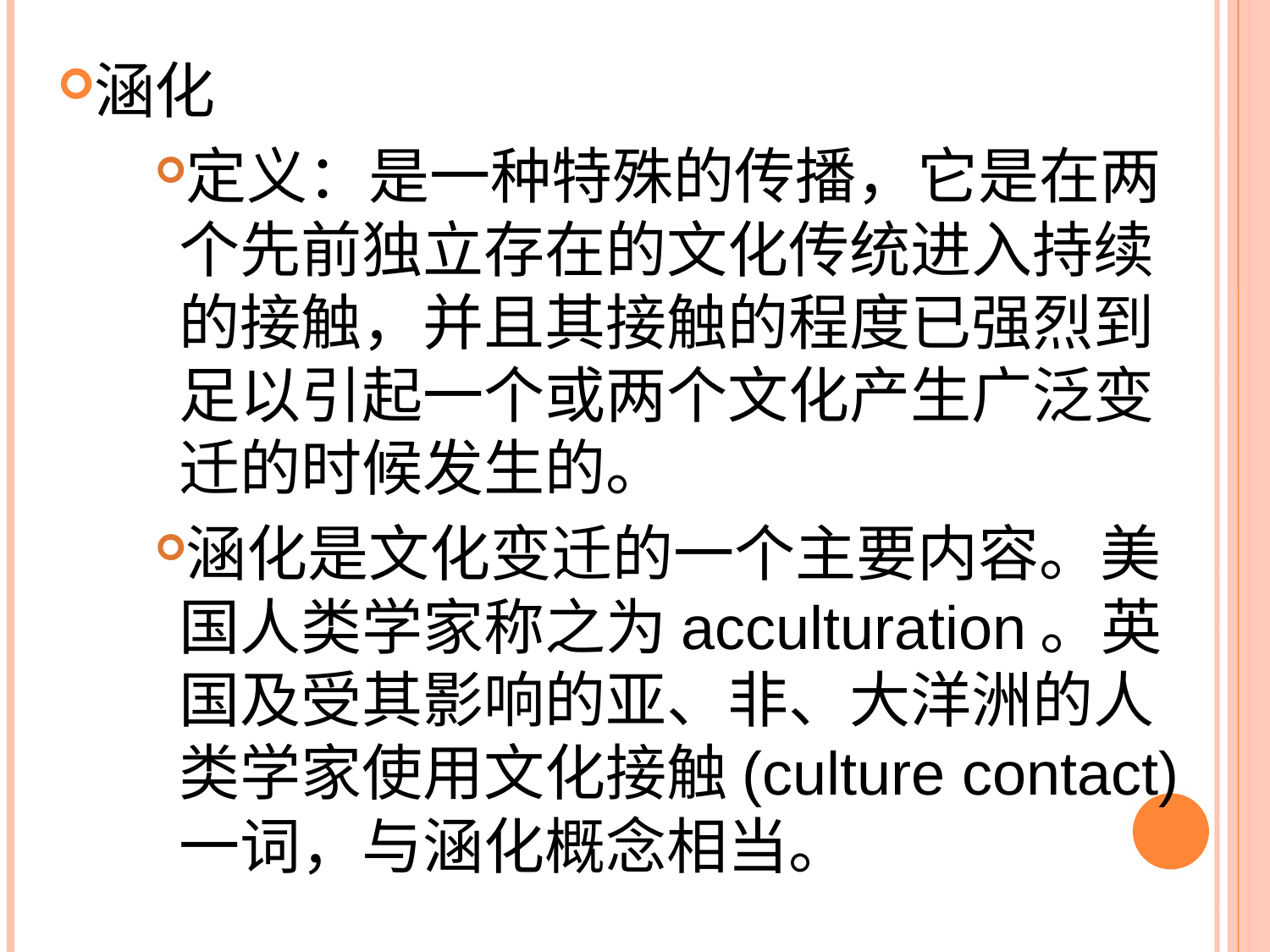

涵化
定义：是一种特殊的传播，它是在两个先前独立存在的文化传统进入持续的接触，并且其接触的程度已强烈到足以引起一个或两个文化产生广泛变迁的时候发生的。
涵化是文化变迁的一个主要内容。美国人类学家称之为acculturation。英国及受其影响的亚、非、大洋洲的人类学家使用文化接触(culture contact)一词，与涵化概念相当。